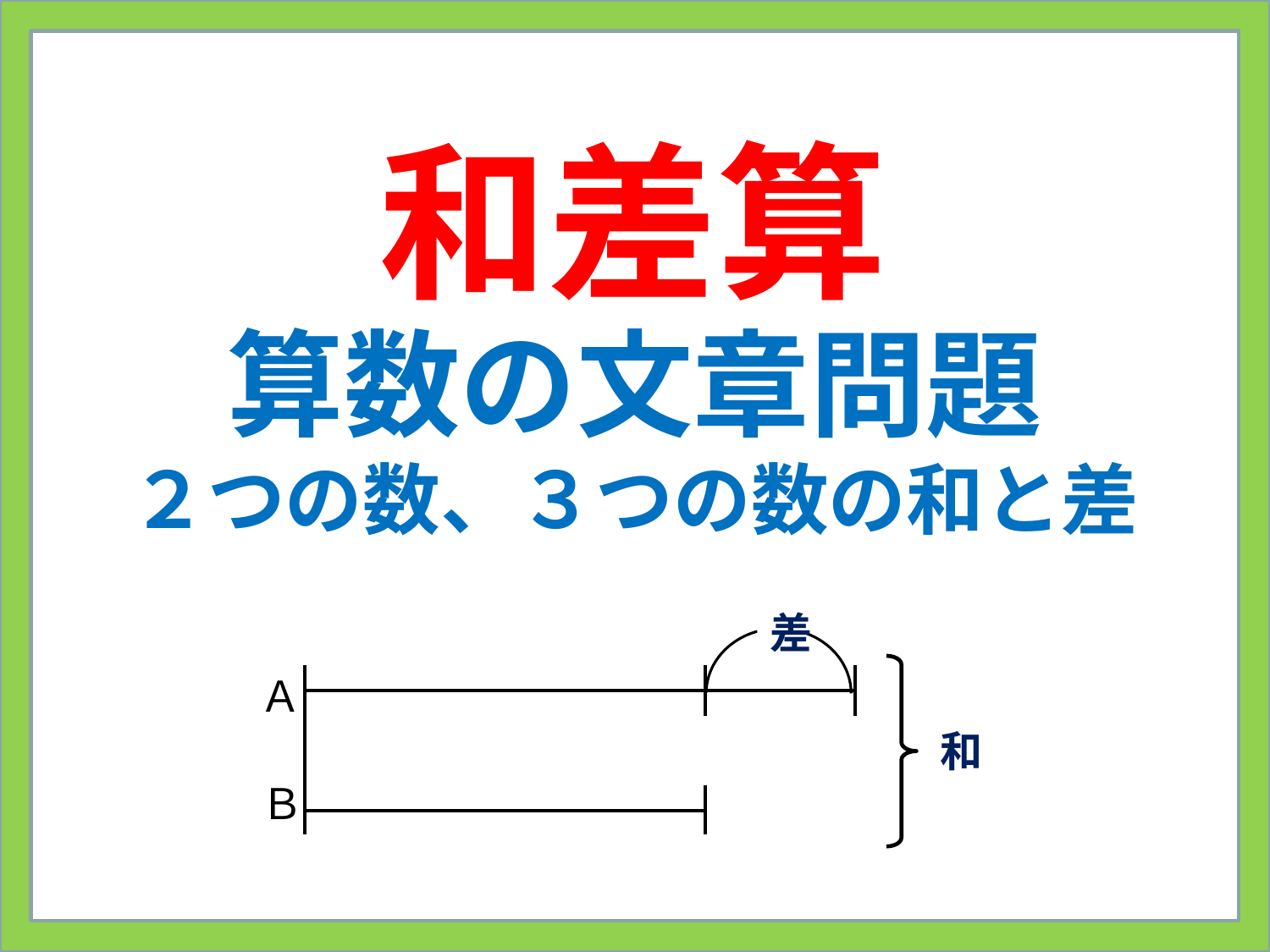

# 和差算
算数の文章問題
２つの数、３つの数の和と差
差

Ａ
|  |  |
| --- | --- |
|  |  |
|  |  |
|  |  |
|  |  |
和
Ｂ